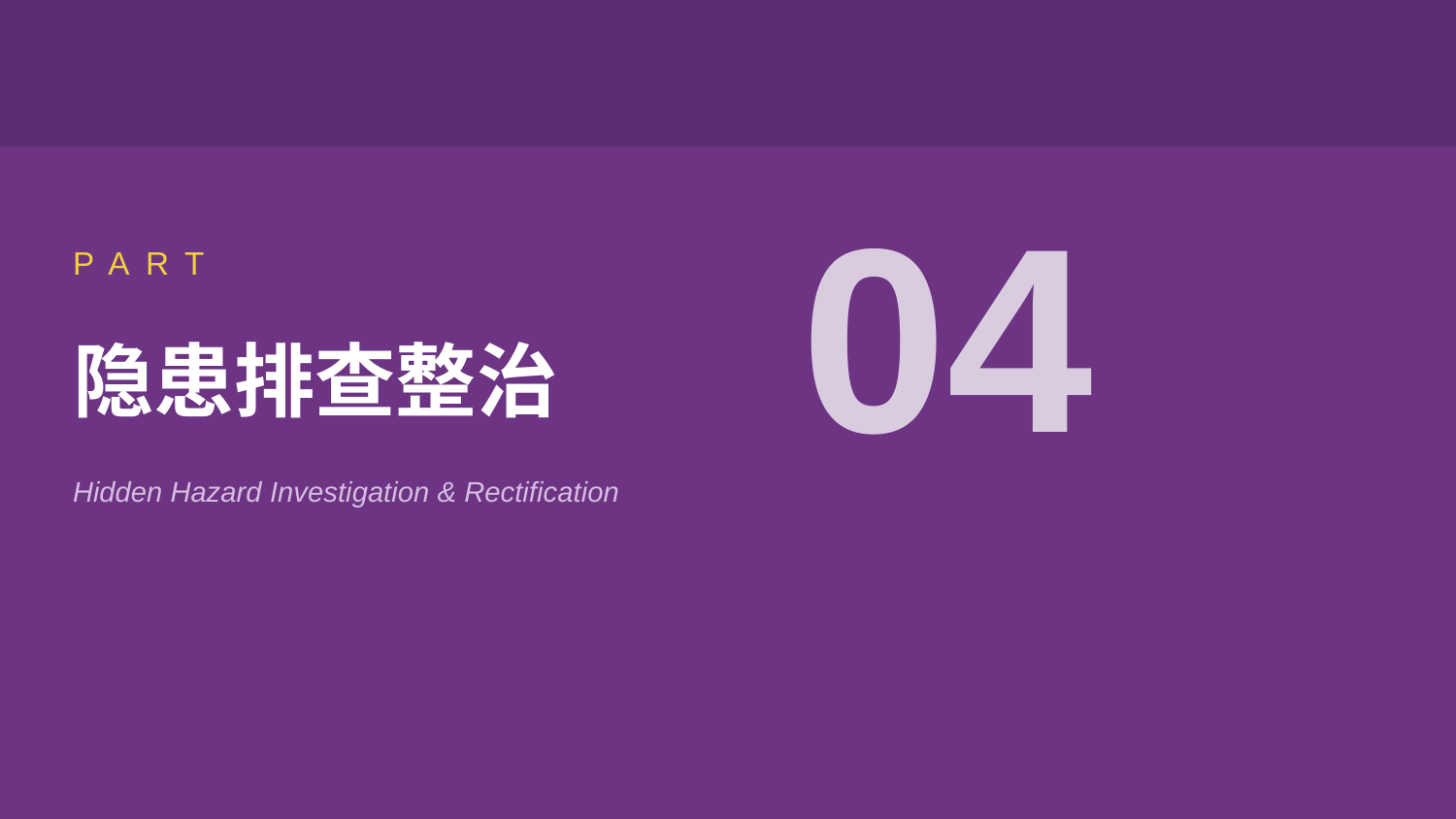

04
PART
隐患排查整治
Hidden Hazard Investigation & Rectification